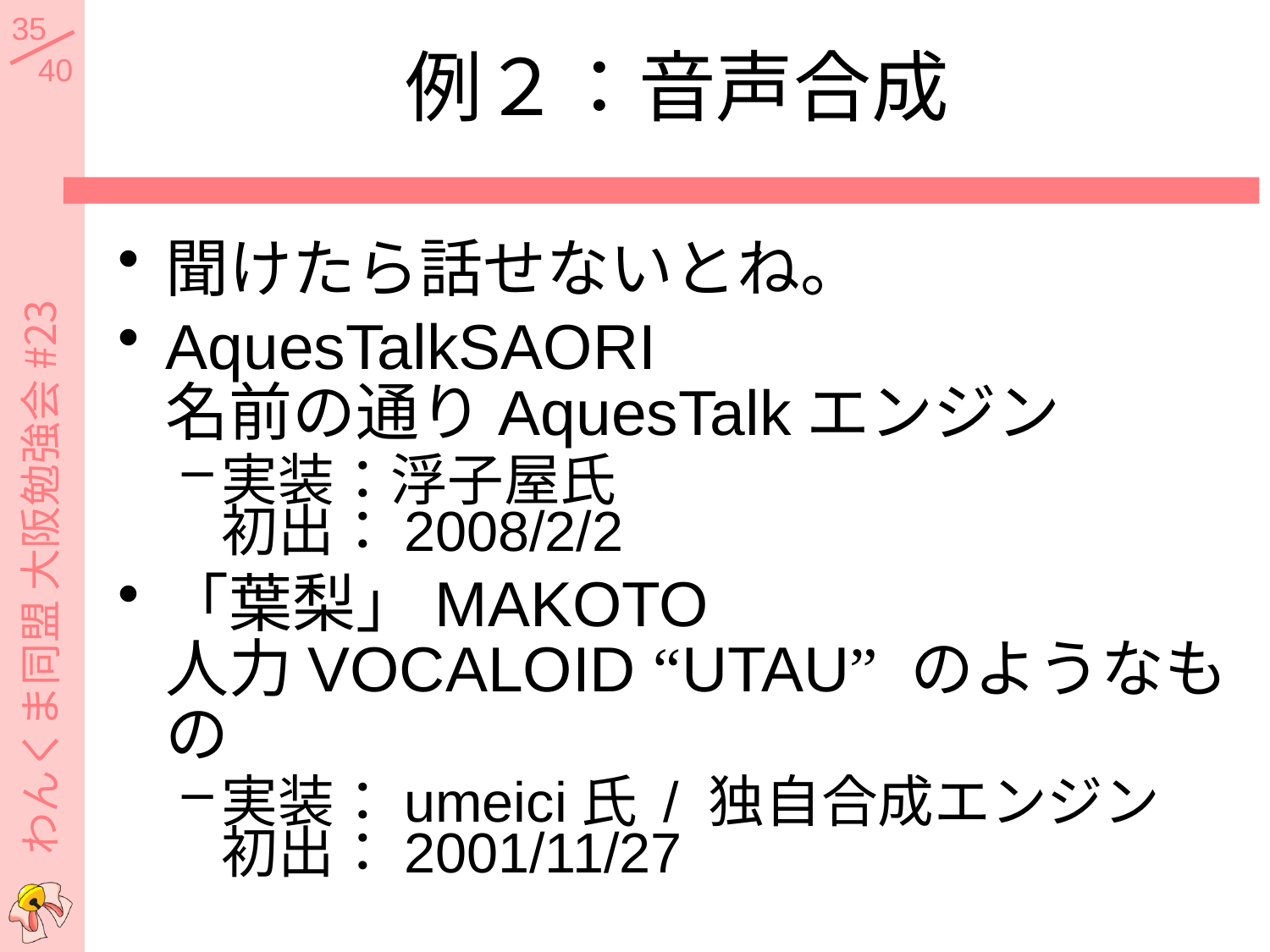

# 例２：音声合成
聞けたら話せないとね。
AquesTalkSAORI
名前の通りAquesTalkエンジン
実装：浮子屋氏
初出：2008/2/2
「葉梨」MAKOTO
人力VOCALOID “UTAU” のようなもの
実装：umeici氏 / 独自合成エンジン
初出：2001/11/27
わんくま同盟 大阪勉強会 #23